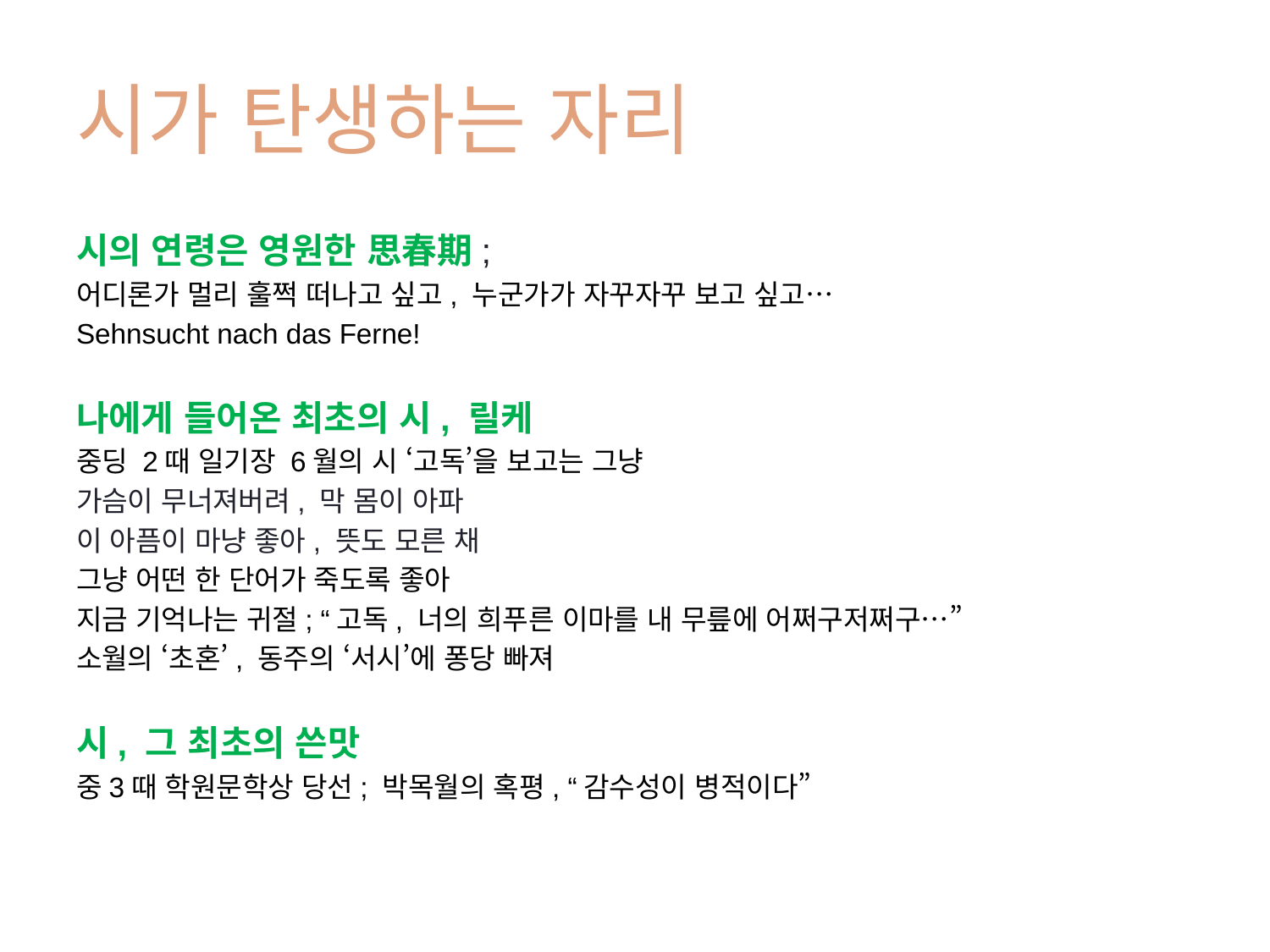

# 시가 탄생하는 자리
시의 연령은 영원한 思春期;
어디론가 멀리 훌쩍 떠나고 싶고, 누군가가 자꾸자꾸 보고 싶고…
Sehnsucht nach das Ferne!

나에게 들어온 최초의 시, 릴케
중딩 2때 일기장 6월의 시 ‘고독’을 보고는 그냥
가슴이 무너져버려, 막 몸이 아파
이 아픔이 마냥 좋아, 뜻도 모른 채
그냥 어떤 한 단어가 죽도록 좋아
지금 기억나는 귀절; “고독, 너의 희푸른 이마를 내 무릎에 어쩌구저쩌구…”
소월의 ‘초혼’, 동주의 ‘서시’에 퐁당 빠져

시, 그 최초의 쓴맛
중3때 학원문학상 당선; 박목월의 혹평, “감수성이 병적이다”